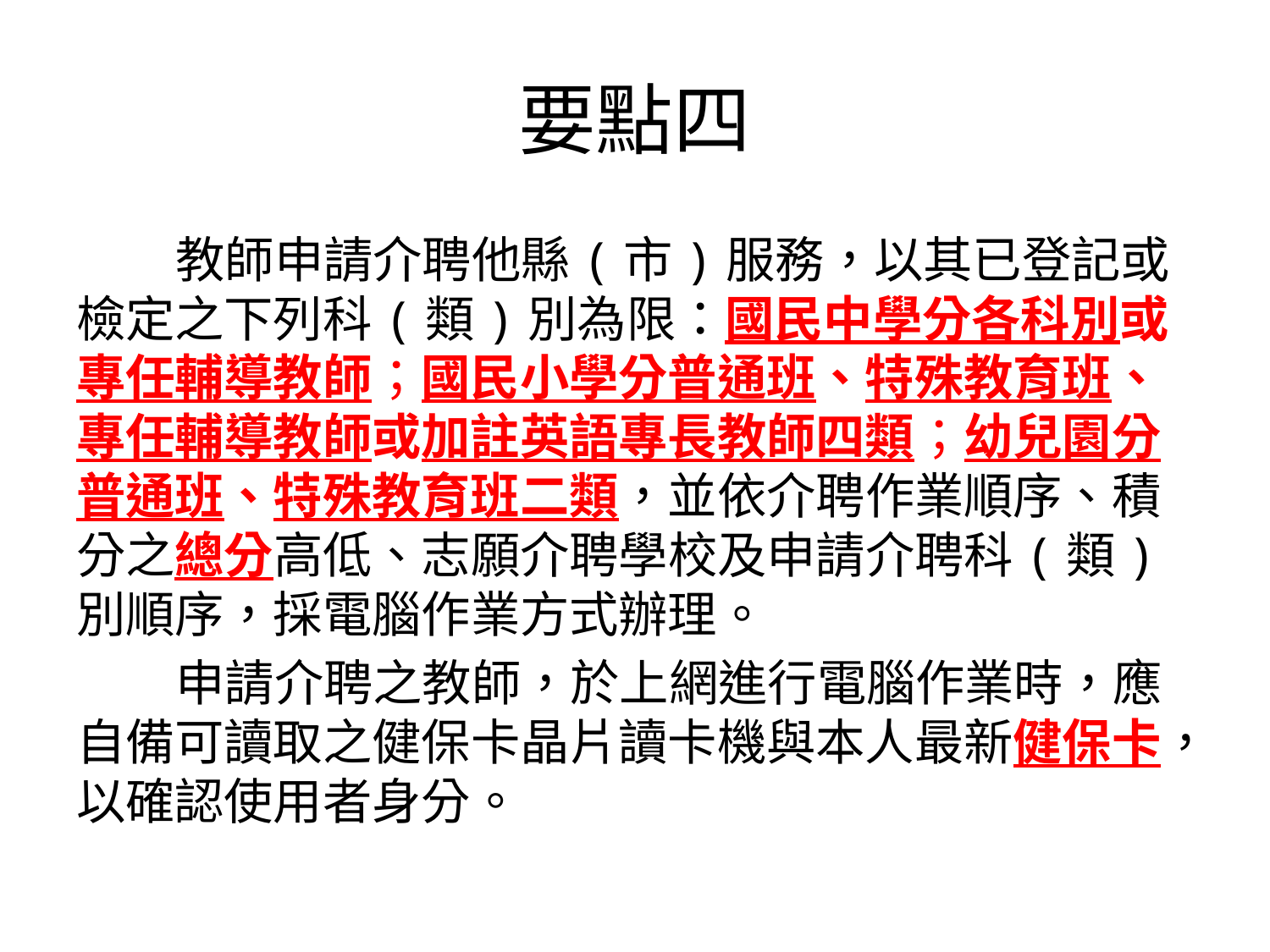

# 要點四
教師申請介聘他縣(市)服務，以其已登記或檢定之下列科(類)別為限：國民中學分各科別或專任輔導教師；國民小學分普通班、特殊教育班、專任輔導教師或加註英語專長教師四類；幼兒園分普通班、特殊教育班二類，並依介聘作業順序、積分之總分高低、志願介聘學校及申請介聘科(類)別順序，採電腦作業方式辦理。
申請介聘之教師，於上網進行電腦作業時，應自備可讀取之健保卡晶片讀卡機與本人最新健保卡，以確認使用者身分。